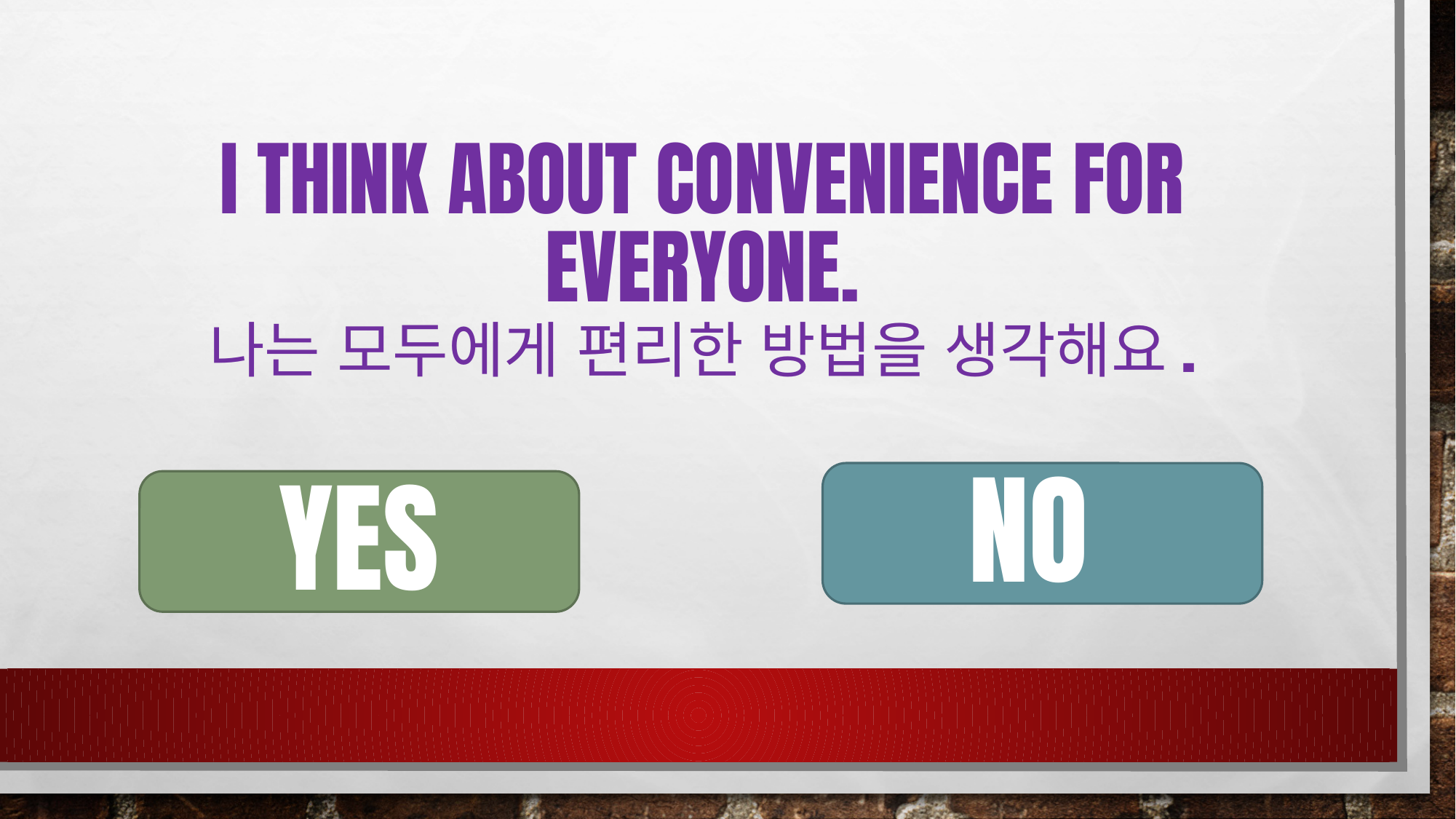

# I think about convenience for everyone. 나는 모두에게 편리한 방법을 생각해요.
NO
YES